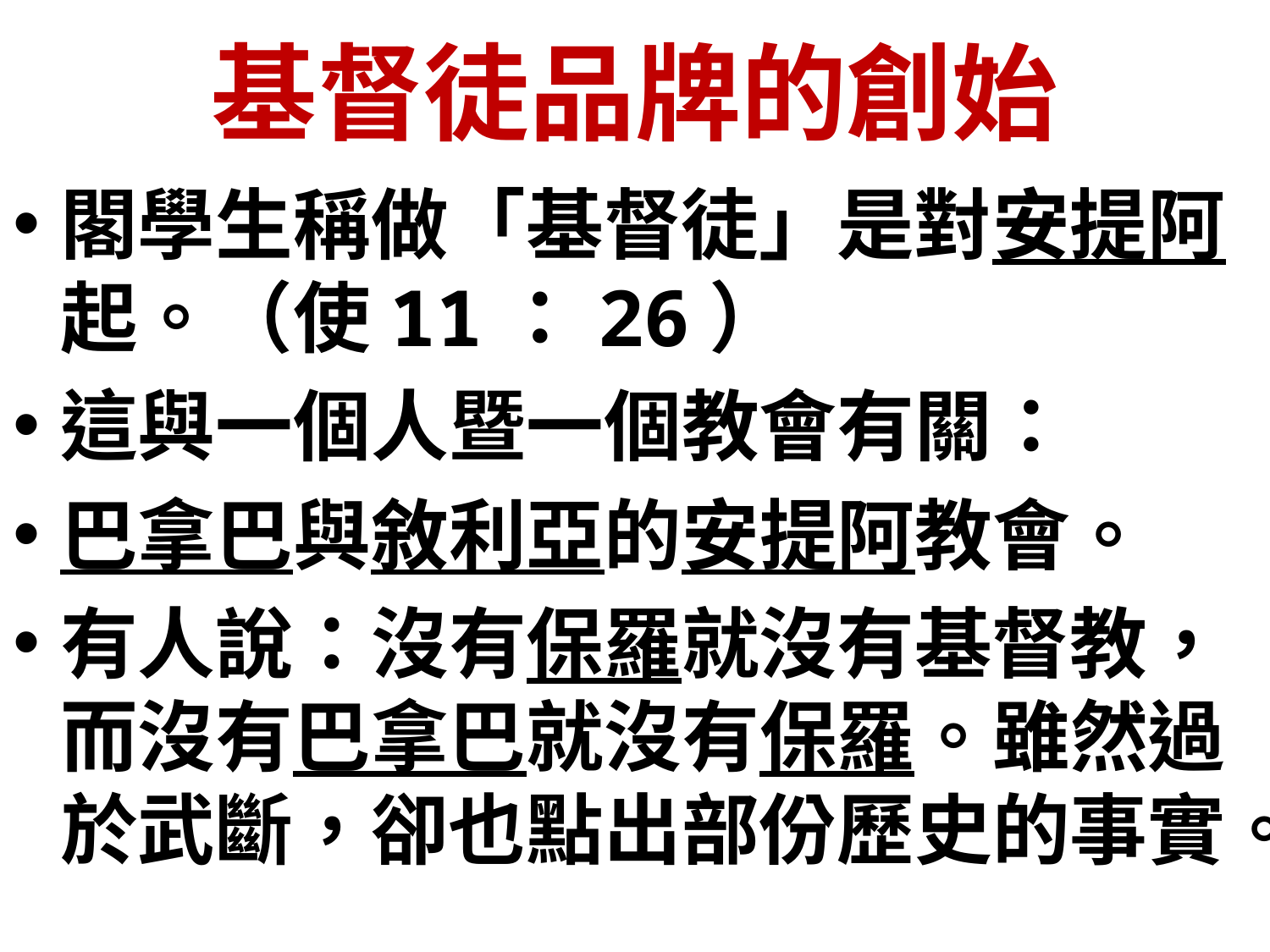

# 基督徒品牌的創始
閣學生稱做「基督徒」是對安提阿起。（使11：26）
這與一個人暨一個教會有關：
巴拿巴與敘利亞的安提阿教會。
有人說：沒有保羅就沒有基督教，而沒有巴拿巴就沒有保羅。雖然過於武斷，卻也點出部份歷史的事實。